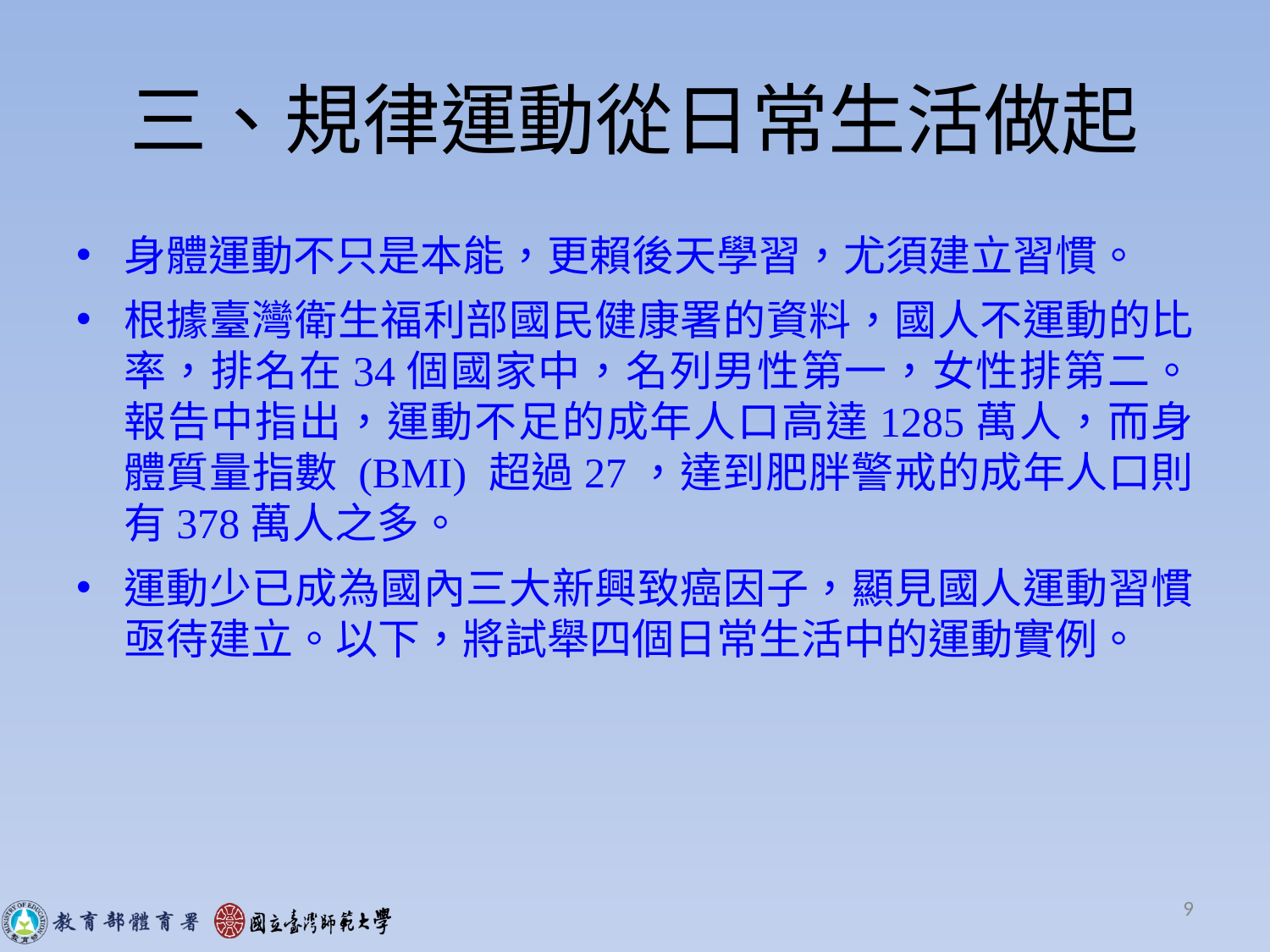

# 三、規律運動從日常生活做起
身體運動不只是本能，更賴後天學習，尤須建立習慣。
根據臺灣衛生福利部國民健康署的資料，國人不運動的比率，排名在34個國家中，名列男性第一，女性排第二。報告中指出，運動不足的成年人口高達1285萬人，而身體質量指數 (BMI) 超過27，達到肥胖警戒的成年人口則有378萬人之多。
運動少已成為國內三大新興致癌因子，顯見國人運動習慣亟待建立。以下，將試舉四個日常生活中的運動實例。
9